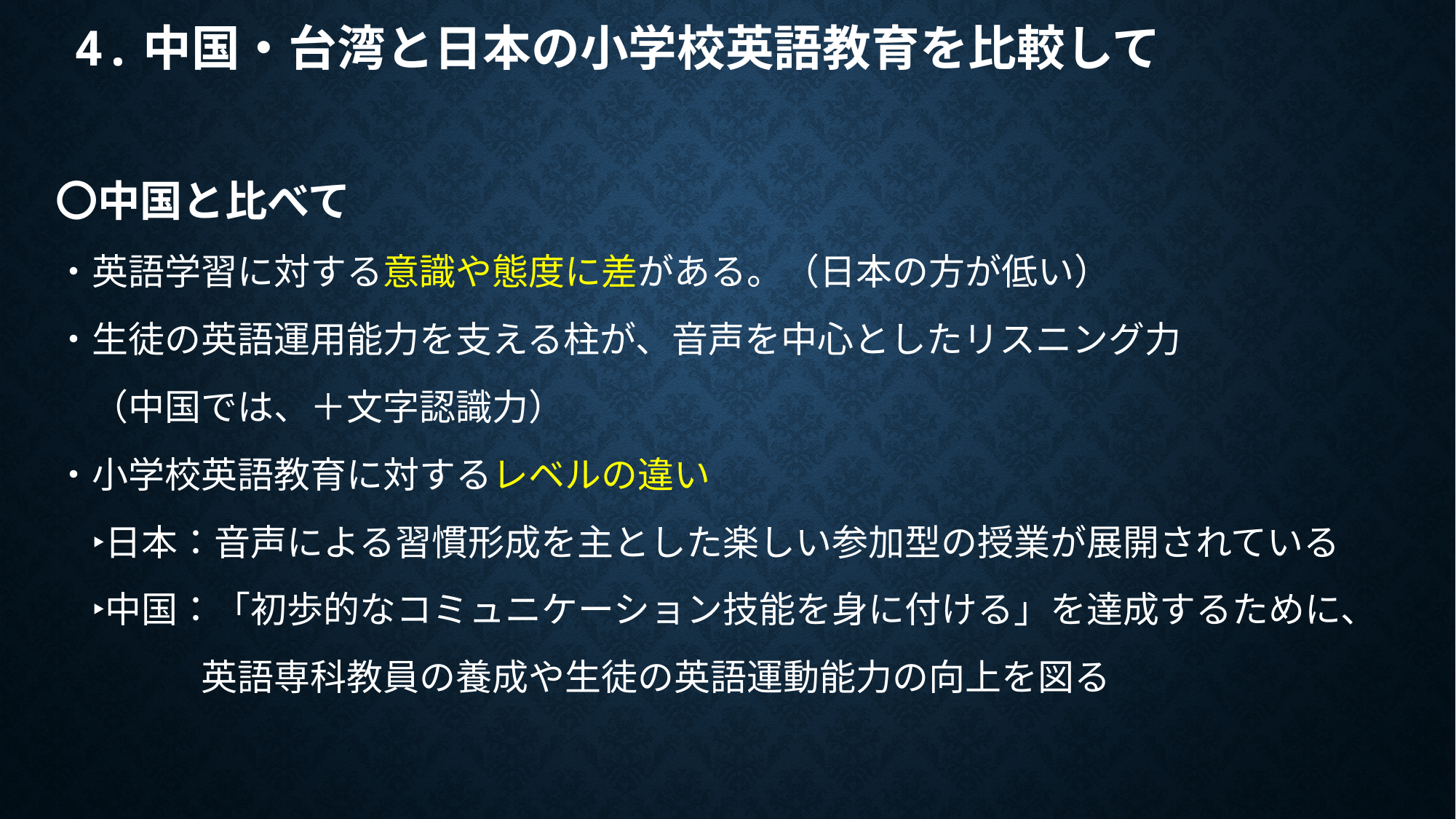

# 4.中国・台湾と日本の小学校英語教育を比較して
〇中国と比べて
・英語学習に対する意識や態度に差がある。（日本の方が低い）
・生徒の英語運用能力を支える柱が、音声を中心としたリスニング力
　（中国では、＋文字認識力）
・小学校英語教育に対するレベルの違い
　‣日本：音声による習慣形成を主とした楽しい参加型の授業が展開されている
　‣中国：「初歩的なコミュニケーション技能を身に付ける」を達成するために、
　　　　英語専科教員の養成や生徒の英語運動能力の向上を図る